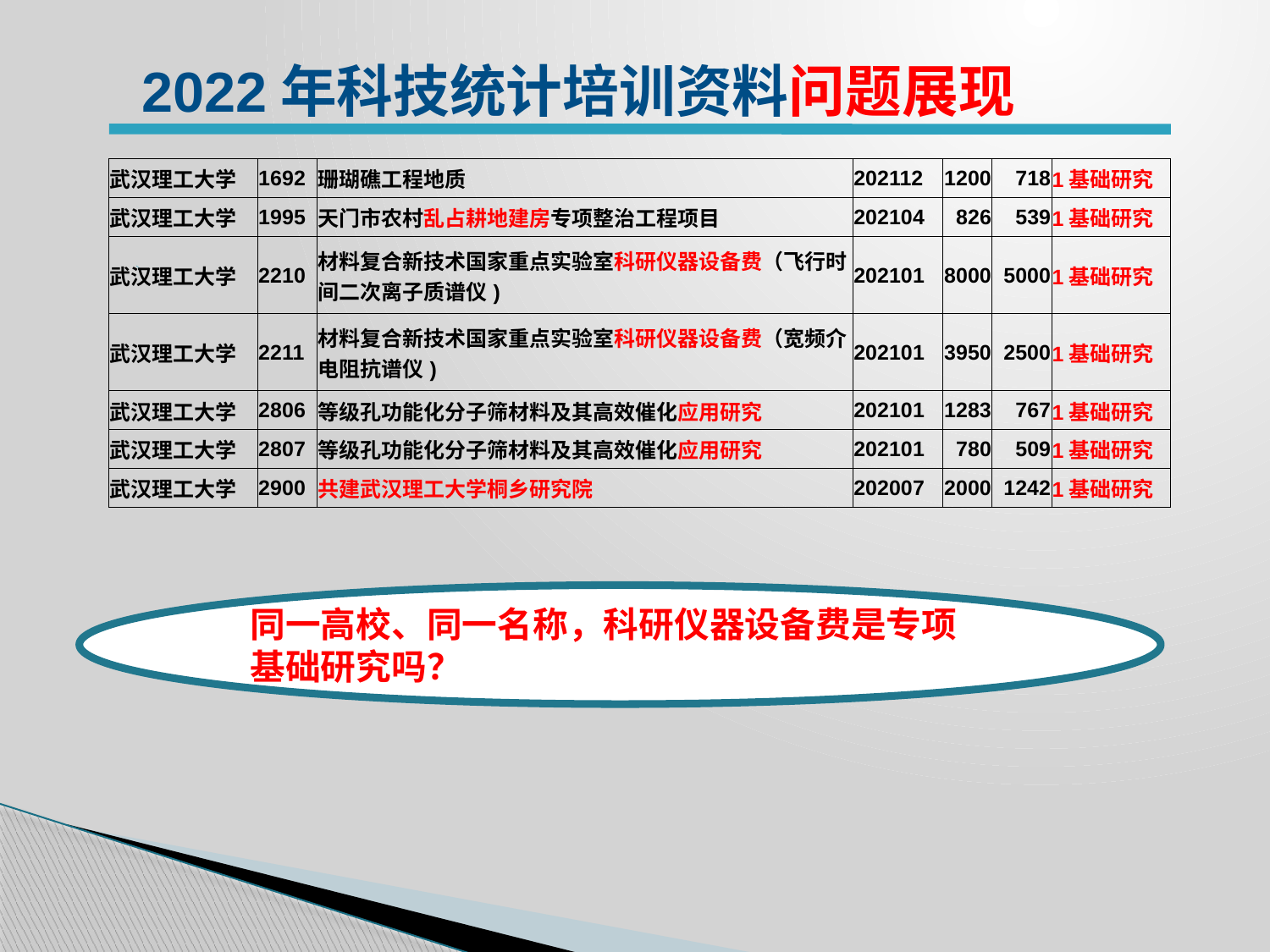

2022年科技统计培训资料问题展现
| 武汉理工大学 | 1692 | 珊瑚礁工程地质 | 202112 | 1200 | 718 | 1基础研究 |
| --- | --- | --- | --- | --- | --- | --- |
| 武汉理工大学 | 1995 | 天门市农村乱占耕地建房专项整治工程项目 | 202104 | 826 | 539 | 1基础研究 |
| 武汉理工大学 | 2210 | 材料复合新技术国家重点实验室科研仪器设备费（飞行时间二次离子质谱仪) | 202101 | 8000 | 5000 | 1基础研究 |
| 武汉理工大学 | 2211 | 材料复合新技术国家重点实验室科研仪器设备费（宽频介电阻抗谱仪) | 202101 | 3950 | 2500 | 1基础研究 |
| 武汉理工大学 | 2806 | 等级孔功能化分子筛材料及其高效催化应用研究 | 202101 | 1283 | 767 | 1基础研究 |
| 武汉理工大学 | 2807 | 等级孔功能化分子筛材料及其高效催化应用研究 | 202101 | 780 | 509 | 1基础研究 |
| 武汉理工大学 | 2900 | 共建武汉理工大学桐乡研究院 | 202007 | 2000 | 1242 | 1基础研究 |
同一高校、同一名称，科研仪器设备费是专项基础研究吗？